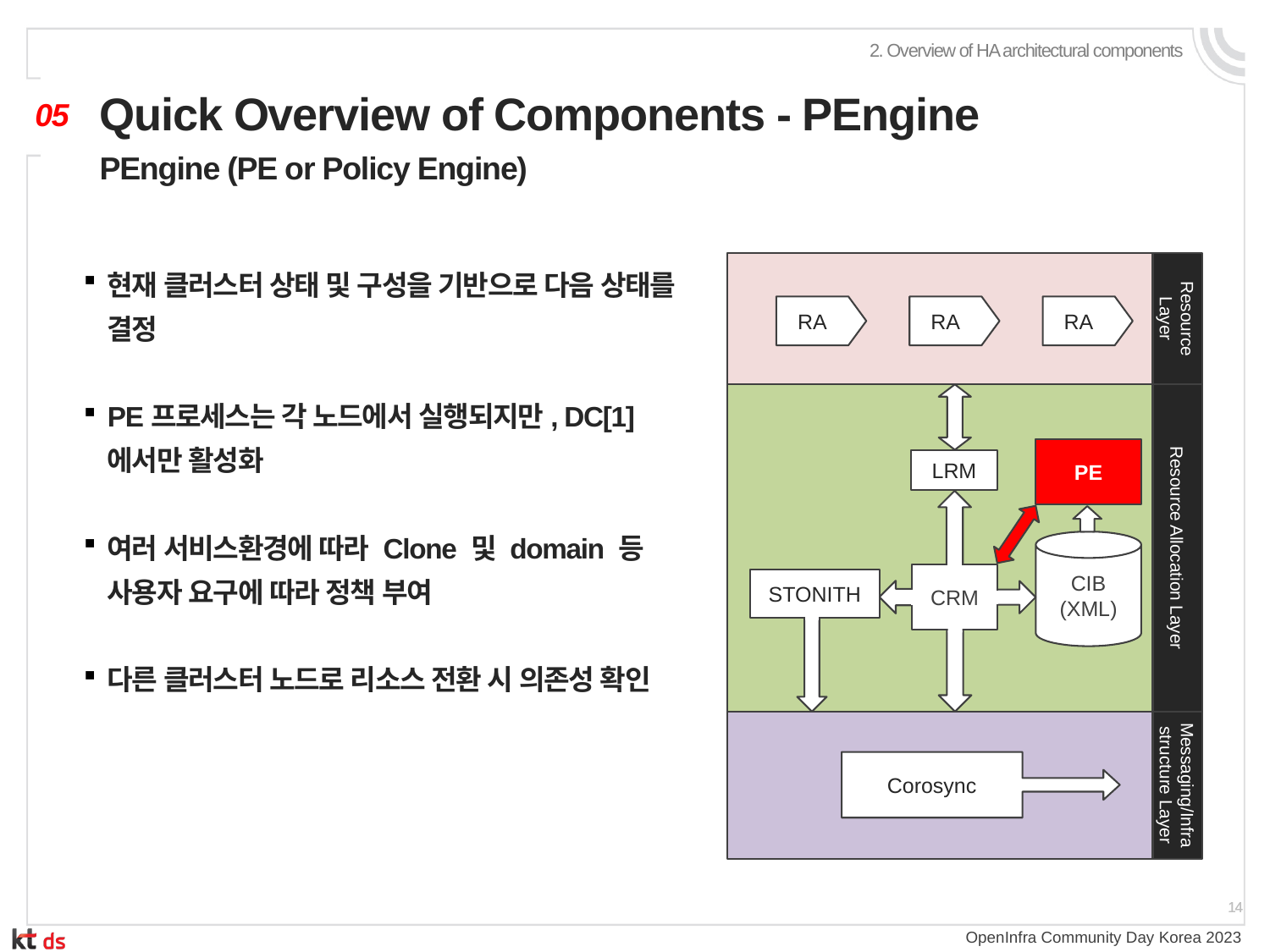

2. Overview of HA architectural components
# Quick Overview of Components - PEngine
05
PEngine (PE or Policy Engine)
현재 클러스터 상태 및 구성을 기반으로 다음 상태를 결정

PE프로세스는 각 노드에서 실행되지만, DC[1]에서만 활성화

여러 서비스환경에 따라 Clone 및 domain 등 사용자 요구에 따라 정책 부여

다른 클러스터 노드로 리소스 전환 시 의존성 확인

RA
RA
RA
Resource Layer

PE
LRM

Resource Allocation Layer
CIB
(XML)
CRM
STONITH

Corosync
Messaging/Infra structure Layer